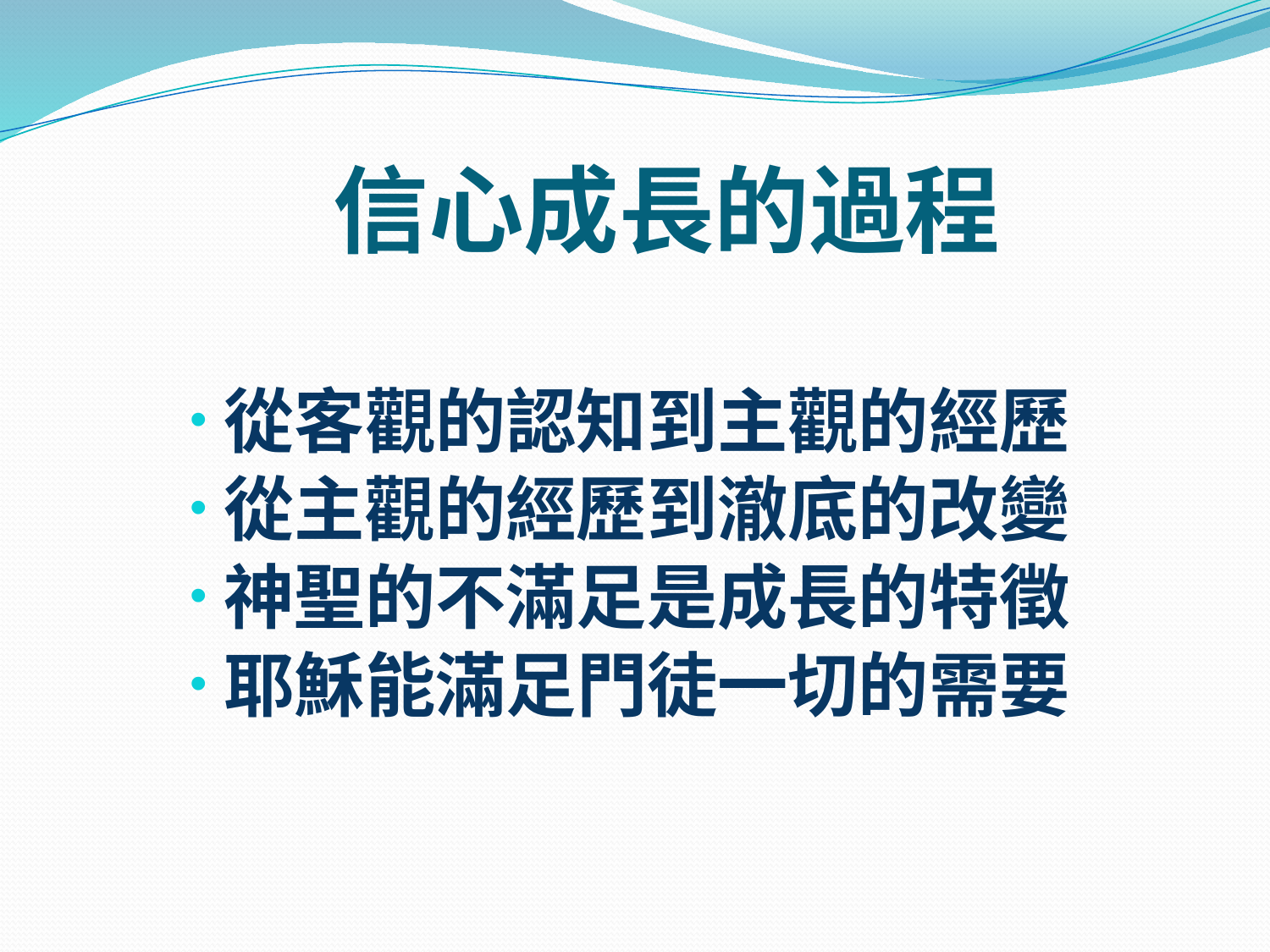

# 信心成長的過程
從客觀的認知到主觀的經歷
從主觀的經歷到澈底的改變
神聖的不滿足是成長的特徵
耶穌能滿足門徒一切的需要